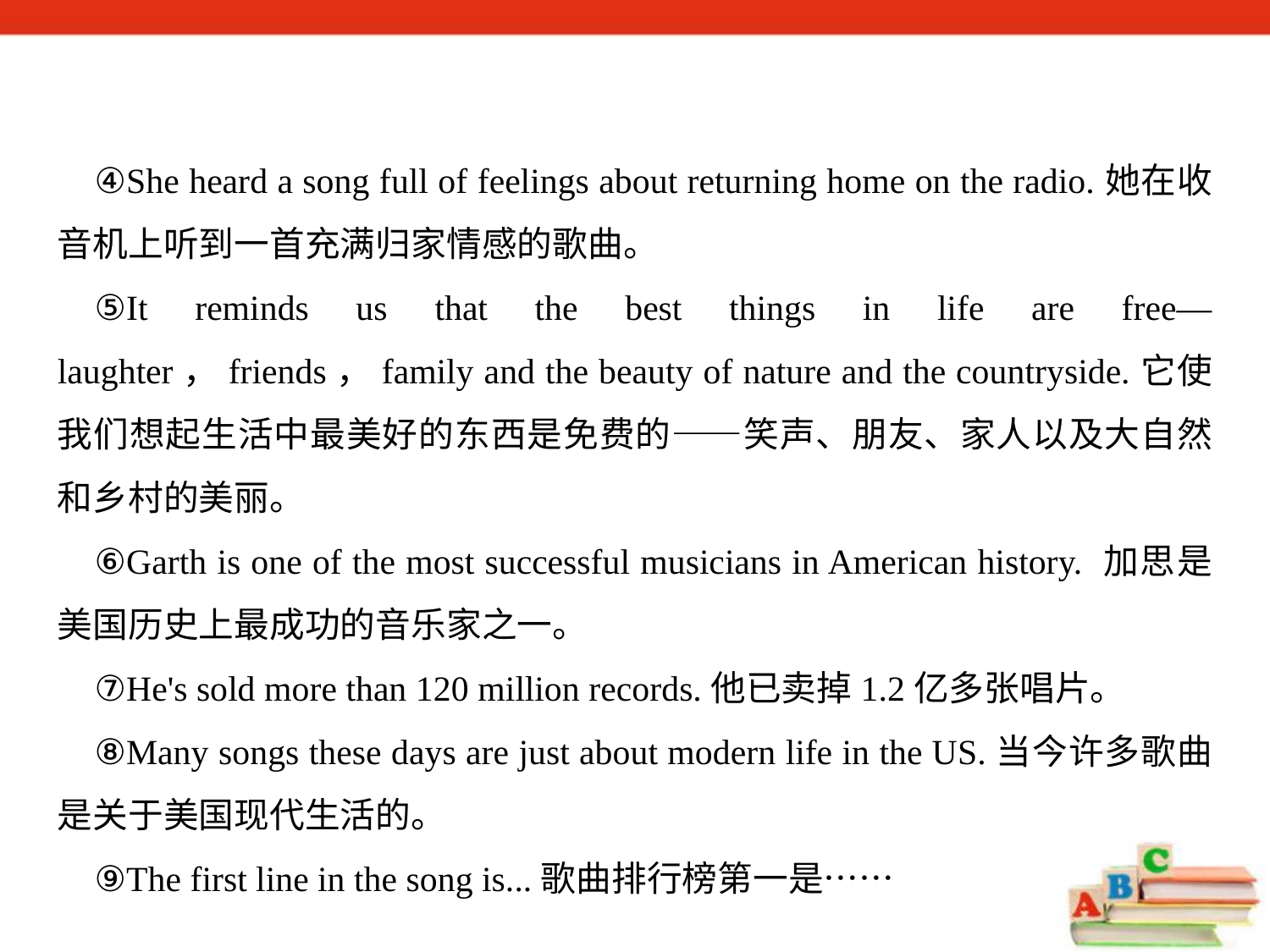

④She heard a song full of feelings about returning home on the radio.她在收音机上听到一首充满归家情感的歌曲。
⑤It reminds us that the best things in life are free—laughter，friends，family and the beauty of nature and the countryside.它使我们想起生活中最美好的东西是免费的——笑声、朋友、家人以及大自然和乡村的美丽。
⑥Garth is one of the most successful musicians in American history. 加思是美国历史上最成功的音乐家之一。
⑦He's sold more than 120 million records.他已卖掉1.2亿多张唱片。
⑧Many songs these days are just about modern life in the US.当今许多歌曲是关于美国现代生活的。
⑨The first line in the song is...歌曲排行榜第一是……